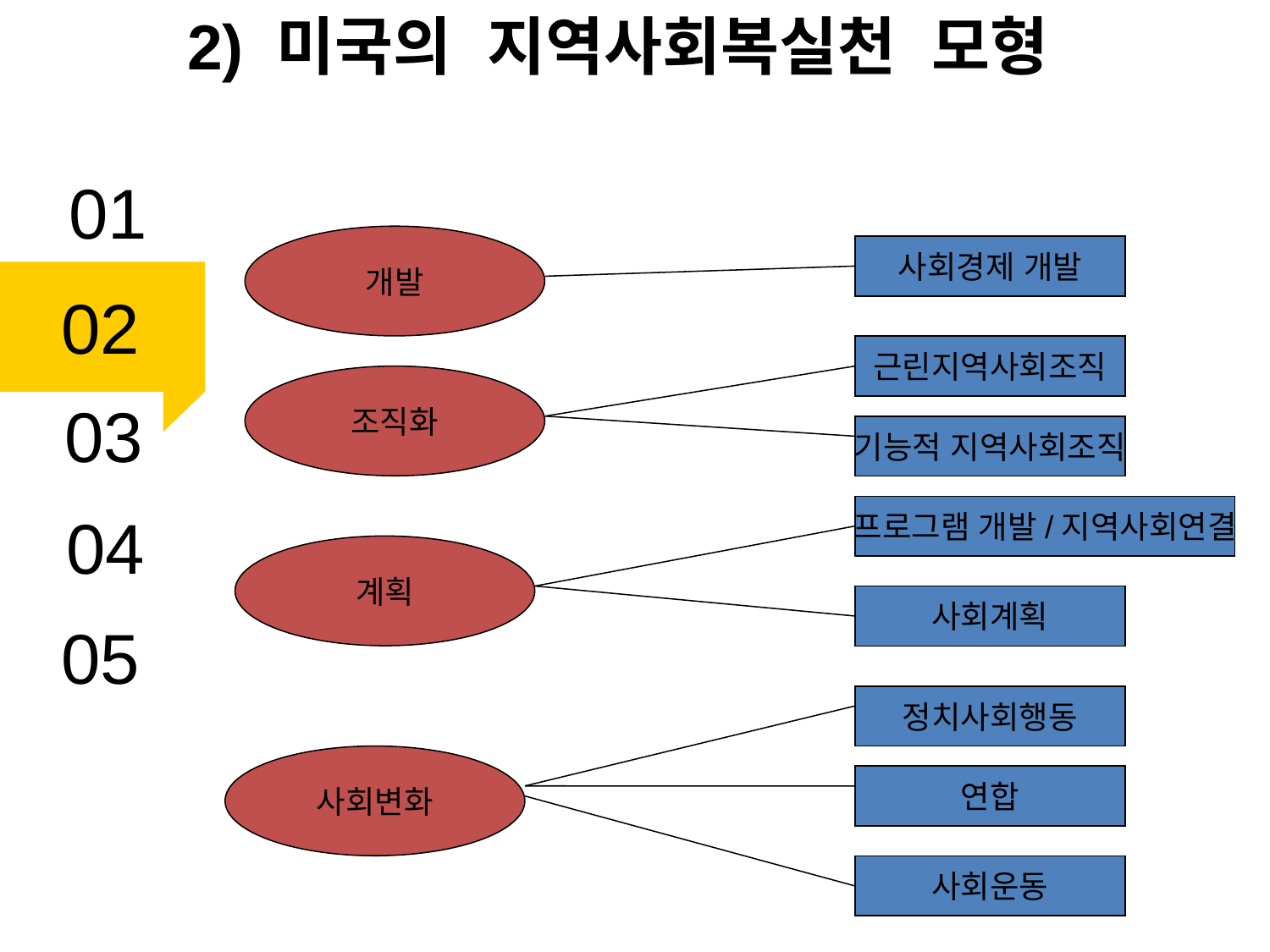

2) 미국의  지역사회복실천  모형
01
개발
사회경제 개발

02
근린지역사회조직
조직화

03

기능적 지역사회조직
프로그램 개발/지역사회연결
04

계획

사회계획
05
정치사회행동

사회변화
연합

사회운동